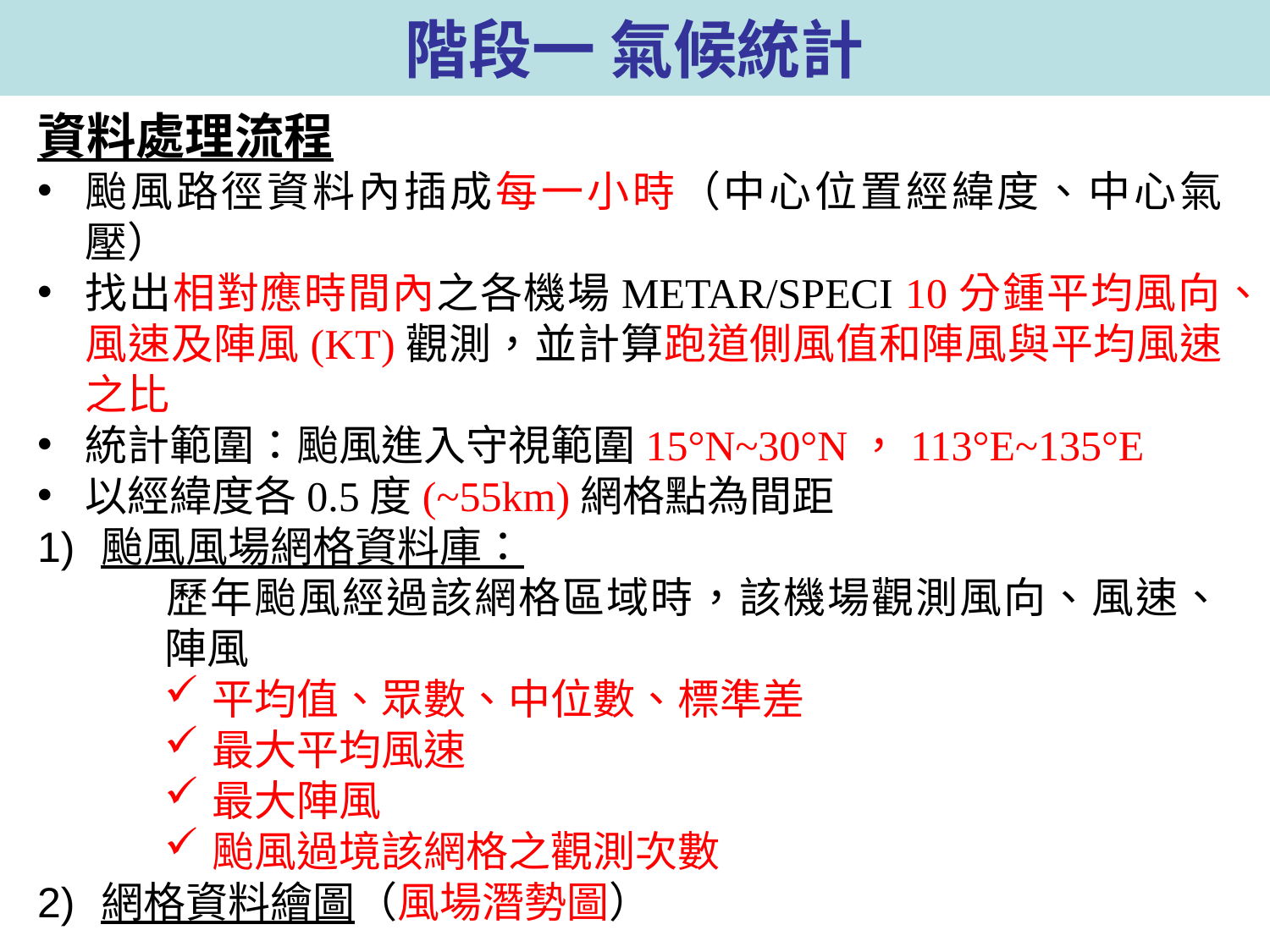

階段一 氣候統計
資料處理流程
颱風路徑資料內插成每一小時（中心位置經緯度、中心氣壓）
找出相對應時間內之各機場METAR/SPECI 10分鍾平均風向、風速及陣風(KT)觀測，並計算跑道側風值和陣風與平均風速之比
統計範圍：颱風進入守視範圍15°N~30°N，113°E~135°E
以經緯度各0.5度(~55km)網格點為間距
颱風風場網格資料庫：
	歷年颱風經過該網格區域時，該機場觀測風向、風速、	陣風
平均值、眾數、中位數、標準差
最大平均風速
最大陣風
颱風過境該網格之觀測次數
網格資料繪圖（風場潛勢圖）